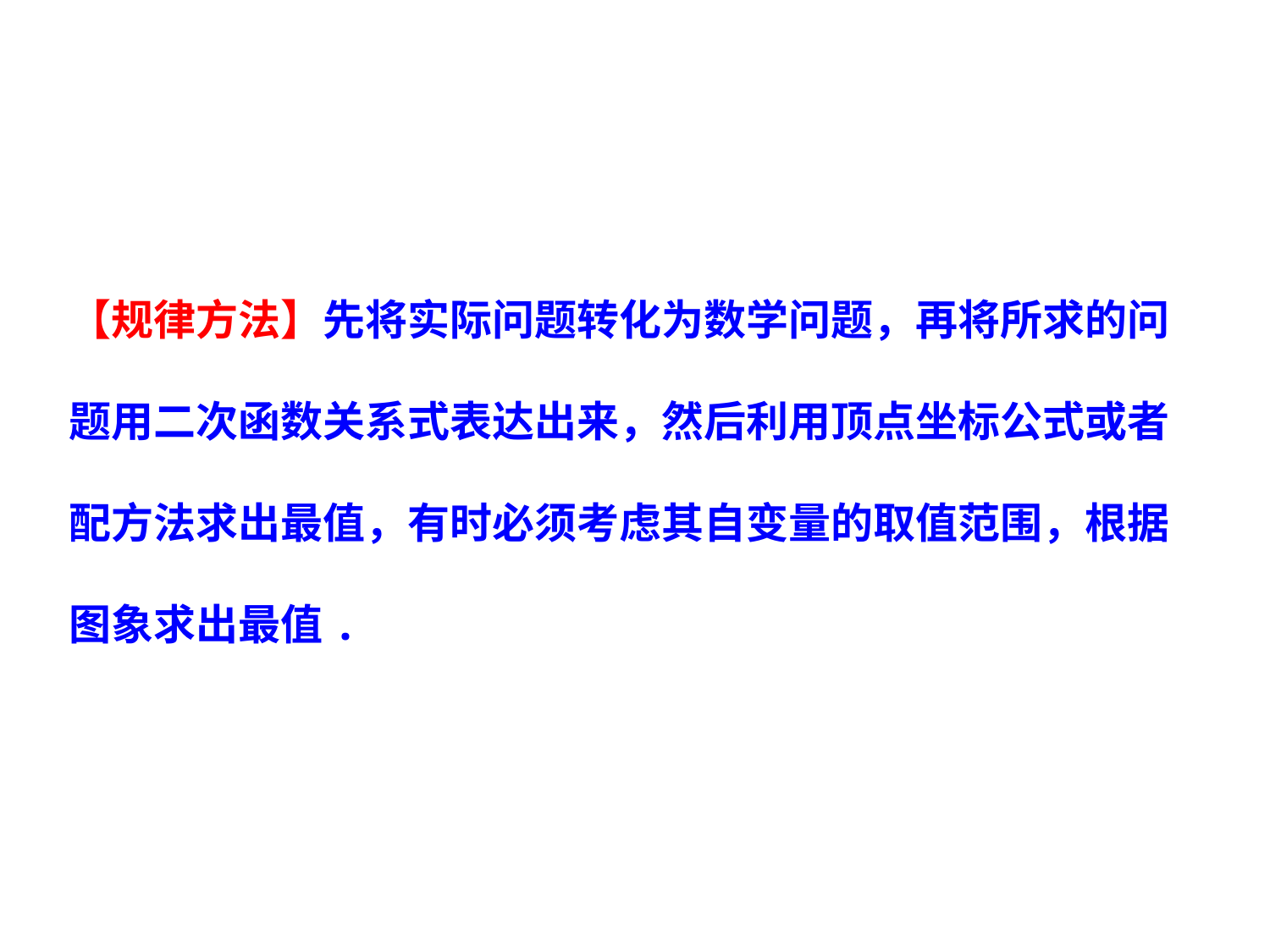

【规律方法】先将实际问题转化为数学问题，再将所求的问题用二次函数关系式表达出来，然后利用顶点坐标公式或者配方法求出最值，有时必须考虑其自变量的取值范围，根据图象求出最值.